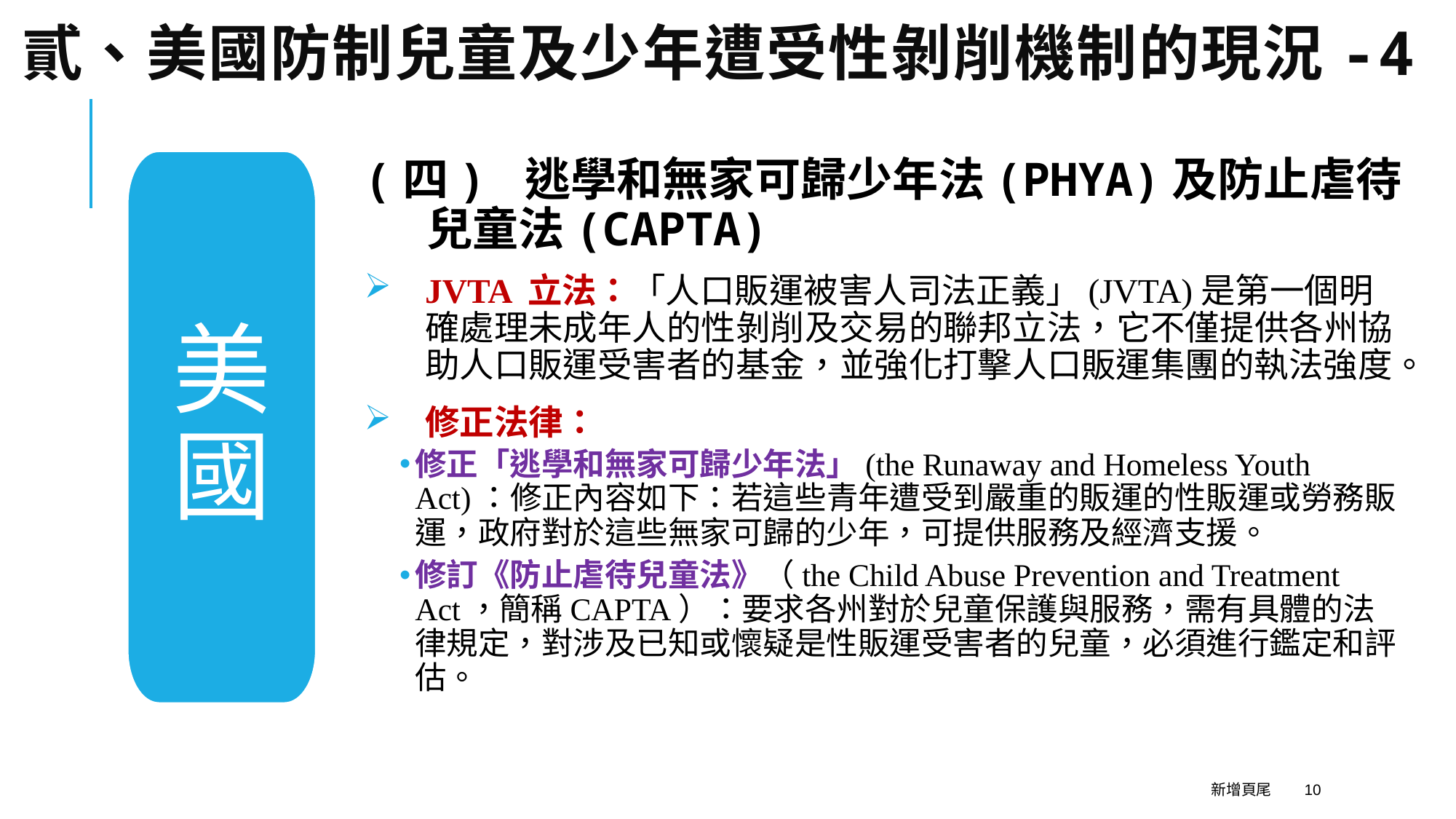

# 貳、美國防制兒童及少年遭受性剝削機制的現況-4
美國
(四) 逃學和無家可歸少年法(PHYA)及防止虐待
     兒童法(CAPTA)
JVTA 立法：「人口販運被害人司法正義」(JVTA)是第一個明確處理未成年人的性剝削及交易的聯邦立法，它不僅提供各州協助人口販運受害者的基金，並強化打擊人口販運集團的執法強度。
修正法律：
修正「逃學和無家可歸少年法」(the Runaway and Homeless Youth Act)：修正內容如下：若這些青年遭受到嚴重的販運的性販運或勞務販運，政府對於這些無家可歸的少年，可提供服務及經濟支援。
修訂《防止虐待兒童法》（the Child Abuse Prevention and Treatment Act，簡稱CAPTA）：要求各州對於兒童保護與服務，需有具體的法律規定，對涉及已知或懷疑是性販運受害者的兒童，必須進行鑑定和評估。

新增頁尾
10